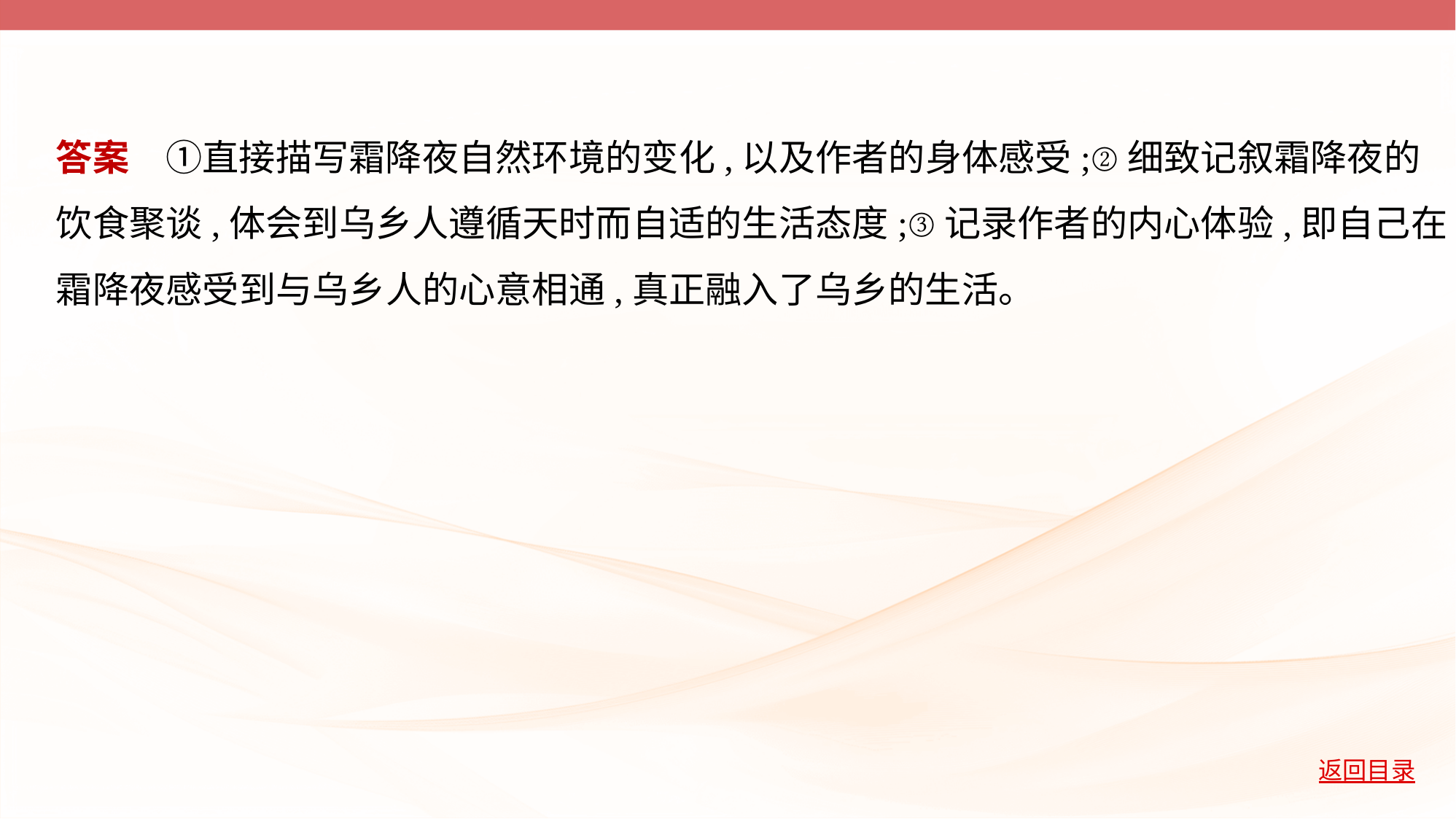

答案　①直接描写霜降夜自然环境的变化,以及作者的身体感受;②细致记叙霜降夜的
饮食聚谈,体会到乌乡人遵循天时而自适的生活态度;③记录作者的内心体验,即自己在
霜降夜感受到与乌乡人的心意相通,真正融入了乌乡的生活。